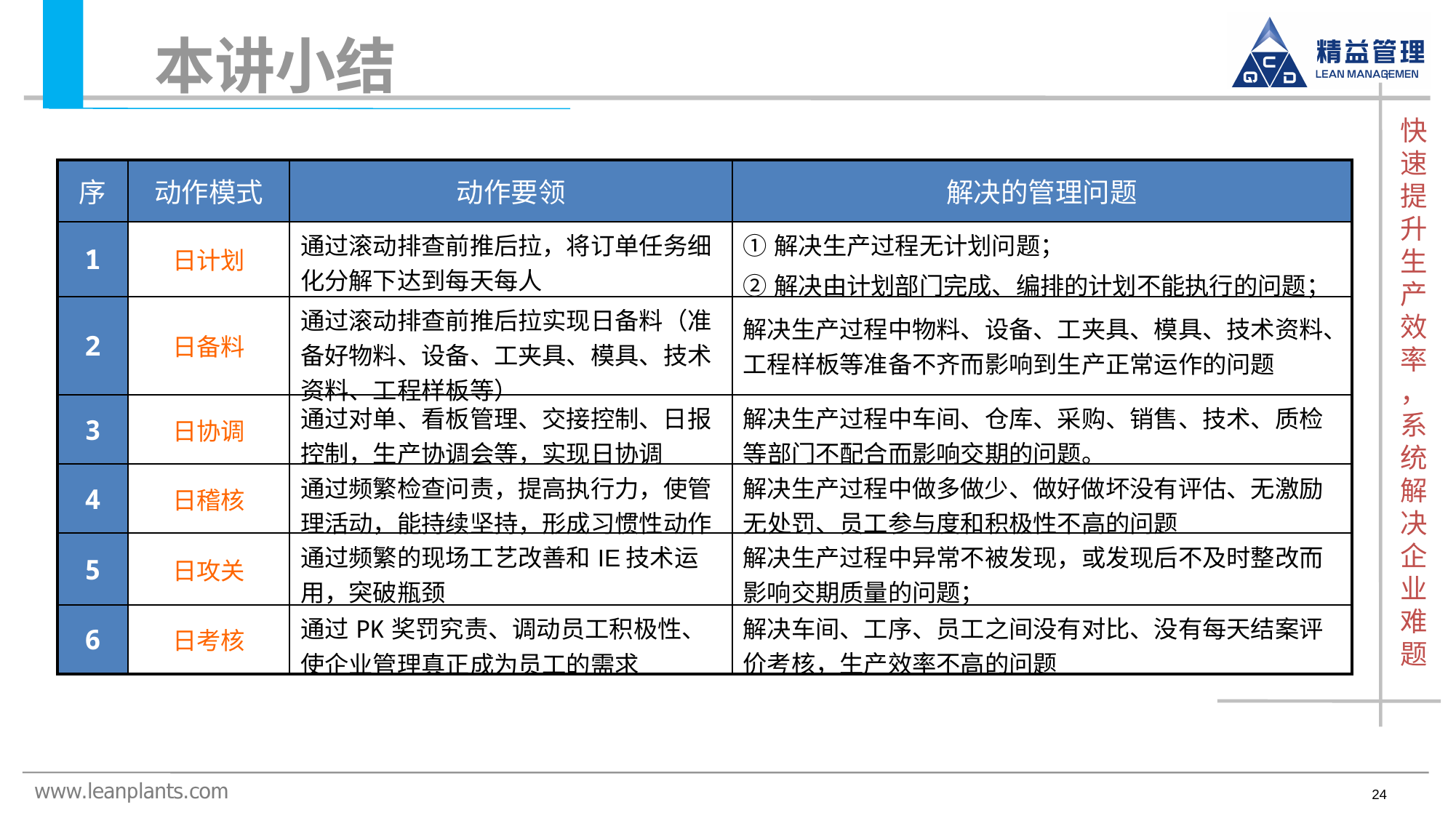

本讲小结

#
| 序 | 动作模式 | 动作要领 | 解决的管理问题 |
| --- | --- | --- | --- |
| 1 | 日计划 | 通过滚动排查前推后拉，将订单任务细化分解下达到每天每人 | ①解决生产过程无计划问题； ②解决由计划部门完成、编排的计划不能执行的问题； |
| 2 | 日备料 | 通过滚动排查前推后拉实现日备料（准备好物料、设备、工夹具、模具、技术资料、工程样板等） | 解决生产过程中物料、设备、工夹具、模具、技术资料、工程样板等准备不齐而影响到生产正常运作的问题 |
| 3 | 日协调 | 通过对单、看板管理、交接控制、日报控制，生产协调会等，实现日协调 | 解决生产过程中车间、仓库、采购、销售、技术、质检等部门不配合而影响交期的问题。 |
| 4 | 日稽核 | 通过频繁检查问责，提高执行力，使管理活动，能持续坚持，形成习惯性动作 | 解决生产过程中做多做少、做好做坏没有评估、无激励无处罚、员工参与度和积极性不高的问题 |
| 5 | 日攻关 | 通过频繁的现场工艺改善和IE技术运用，突破瓶颈 | 解决生产过程中异常不被发现，或发现后不及时整改而影响交期质量的问题； |
| 6 | 日考核 | 通过PK奖罚究责、调动员工积极性、使企业管理真正成为员工的需求 | 解决车间、工序、员工之间没有对比、没有每天结案评价考核，生产效率不高的问题 |